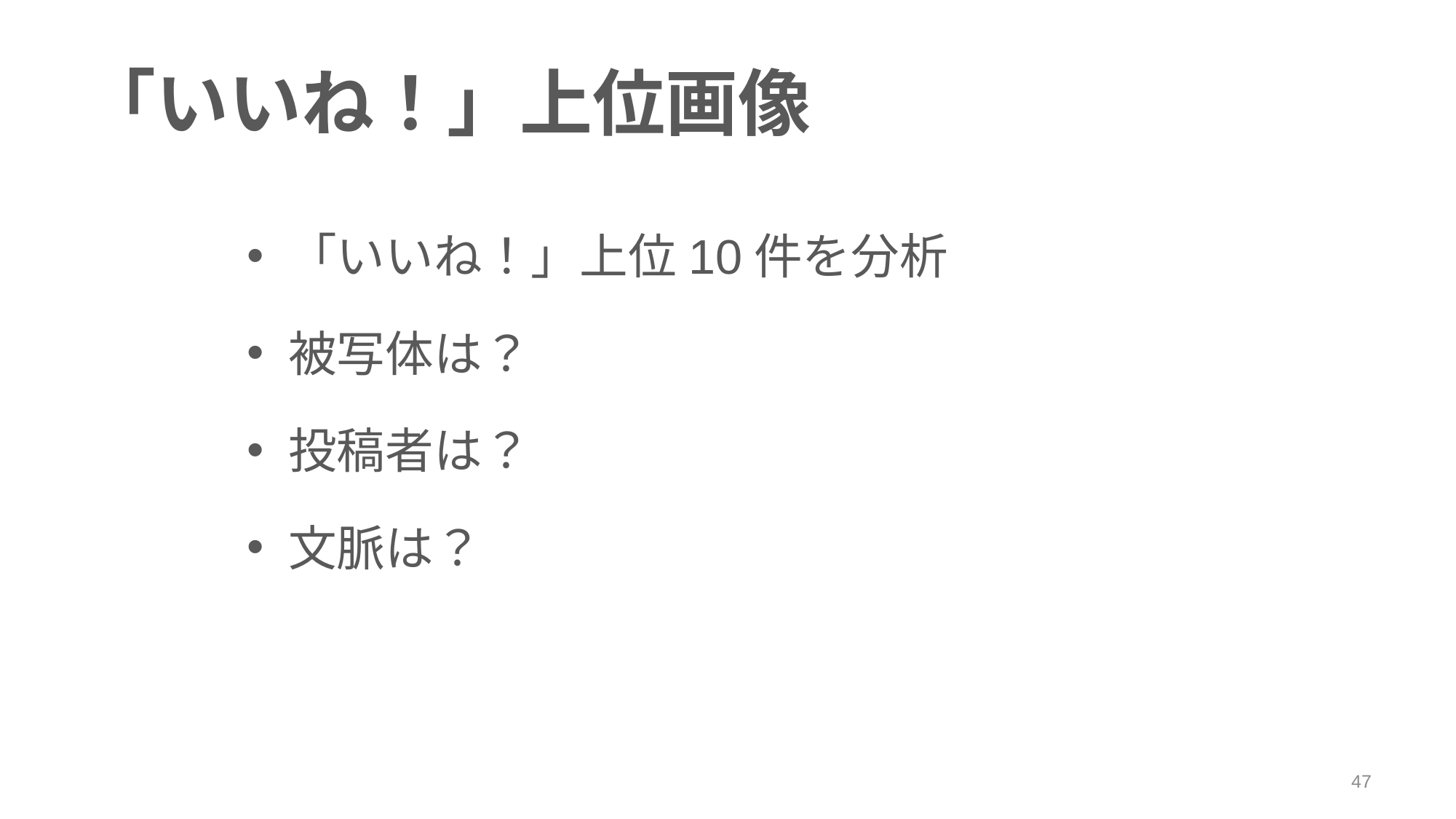

# 「いいね！」上位画像
「いいね！」上位10件を分析
被写体は？
投稿者は？
文脈は？

47